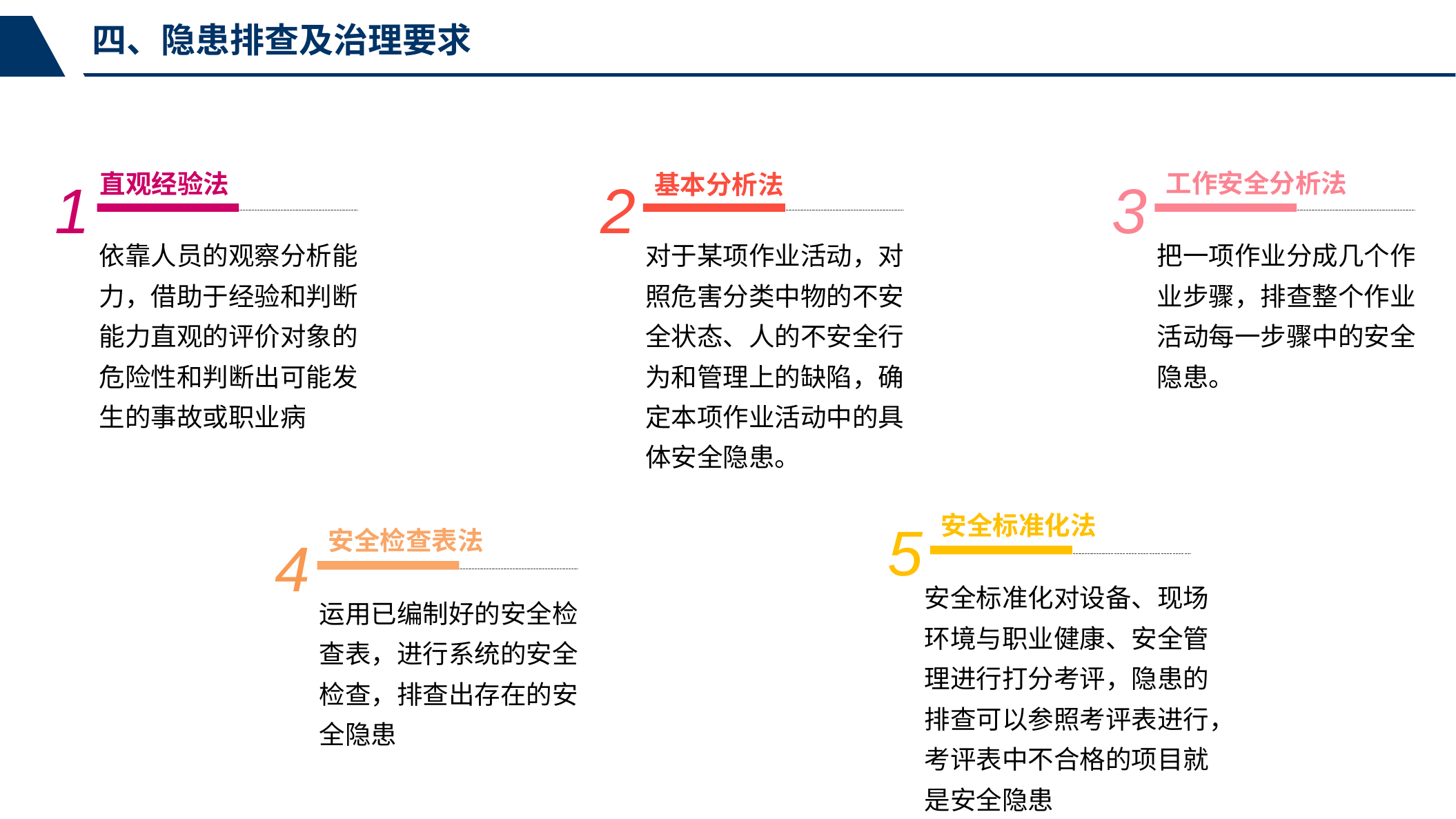

四、隐患排查及治理要求

1
直观经验法

依靠人员的观察分析能力，借助于经验和判断能力直观的评价对象的危险性和判断出可能发生的事故或职业病
2
基本分析法

对于某项作业活动，对照危害分类中物的不安全状态、人的不安全行为和管理上的缺陷，确定本项作业活动中的具体安全隐患。
3
工作安全分析法

把一项作业分成几个作业步骤，排查整个作业活动每一步骤中的安全隐患。
5
安全标准化法

安全标准化对设备、现场环境与职业健康、安全管理进行打分考评，隐患的排查可以参照考评表进行，考评表中不合格的项目就是安全隐患
4
安全检查表法

运用已编制好的安全检查表，进行系统的安全检查，排查出存在的安全隐患